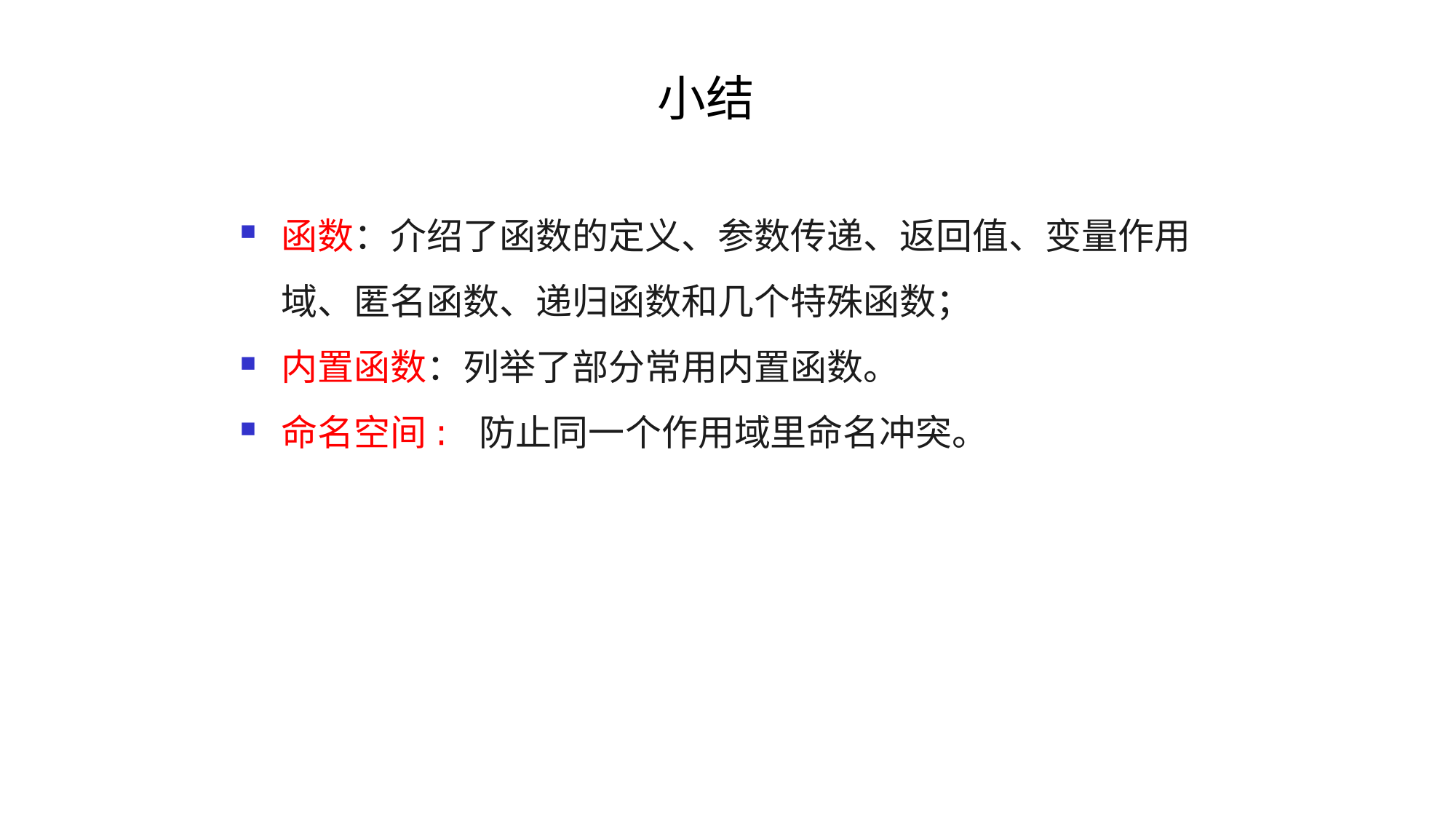

# 小结
函数：介绍了函数的定义、参数传递、返回值、变量作用域、匿名函数、递归函数和几个特殊函数；
内置函数：列举了部分常用内置函数。
命名空间:  防止同一个作用域里命名冲突。